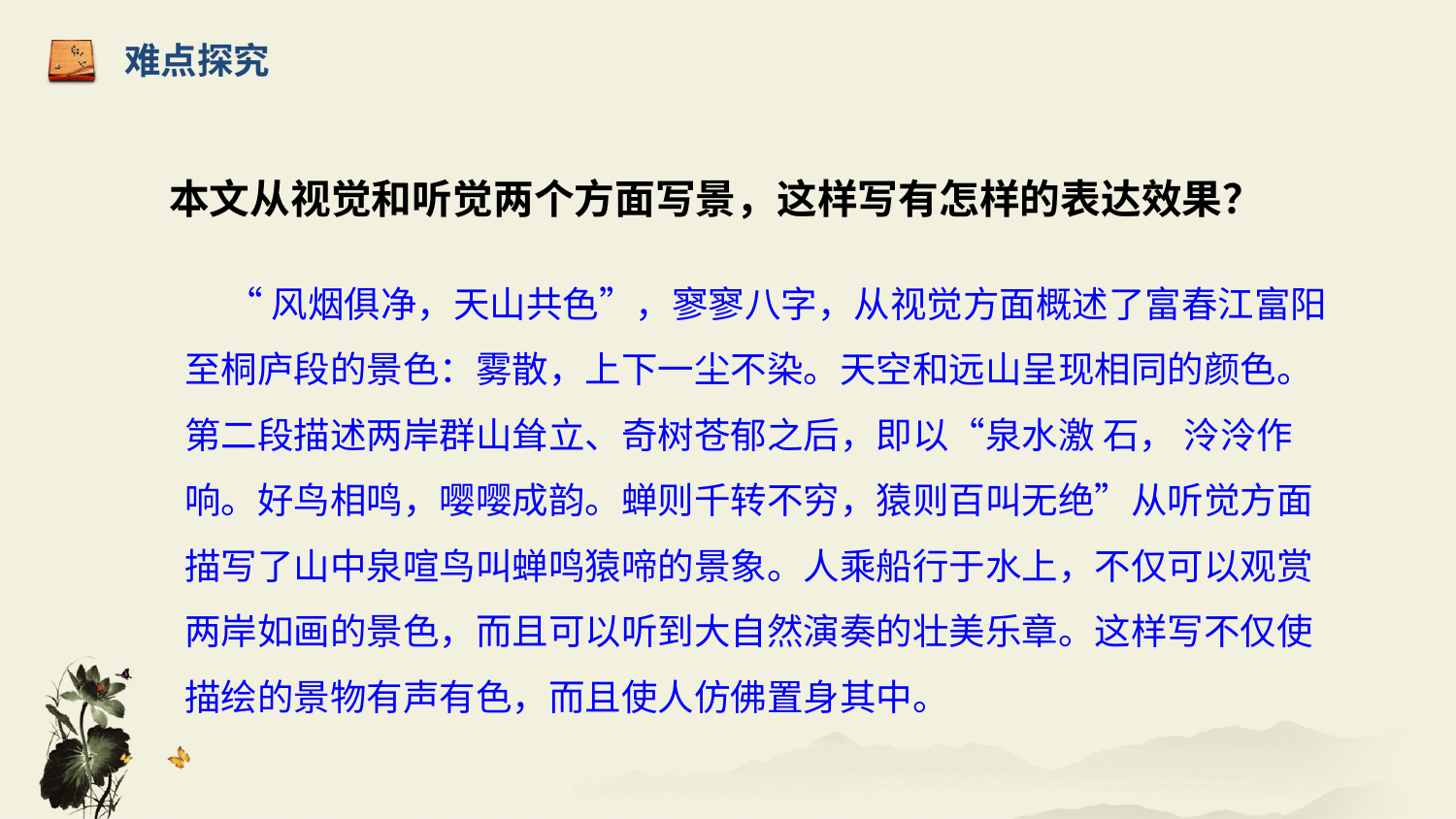

难点探究
本文从视觉和听觉两个方面写景，这样写有怎样的表达效果？
     “风烟俱净，天山共色”，寥寥八字，从视觉方面概述了富春江富阳至桐庐段的景色：雾散，上下一尘不染。天空和远山呈现相同的颜色。第二段描述两岸群山耸立、奇树苍郁之后，即以“泉水激 石， 泠泠作响。好鸟相鸣，嘤嘤成韵。蝉则千转不穷，猿则百叫无绝”从听觉方面描写了山中泉喧鸟叫蝉鸣猿啼的景象。人乘船行于水上，不仅可以观赏两岸如画的景色，而且可以听到大自然演奏的壮美乐章。这样写不仅使描绘的景物有声有色，而且使人仿佛置身其中。